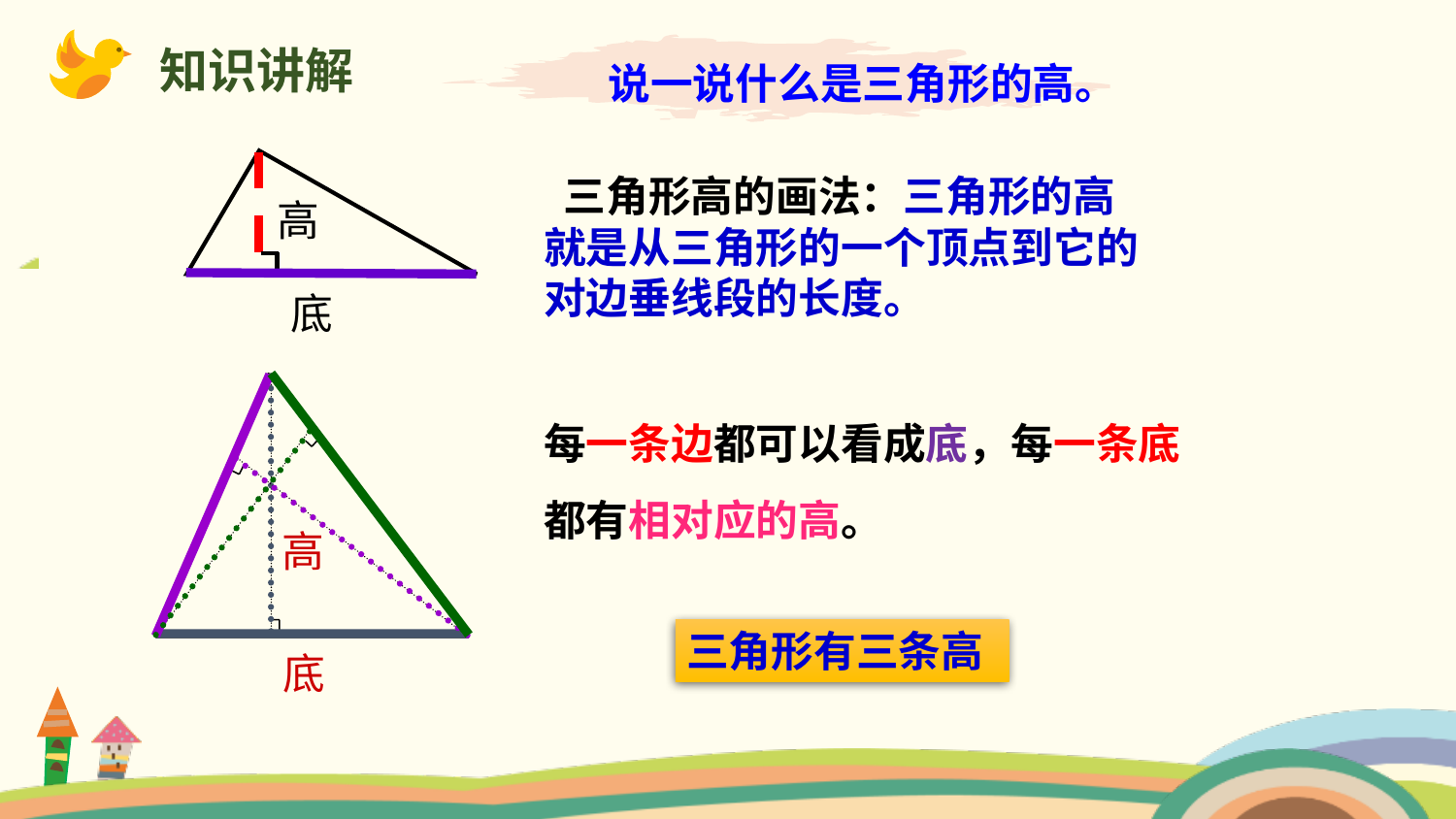

说一说什么是三角形的高。
知识讲解

 三角形高的画法：三角形的高就是从三角形的一个顶点到它的对边垂线段的长度。
高

底

高

底
每一条边都可以看成底，每一条底都有相对应的高。
三角形有三条高